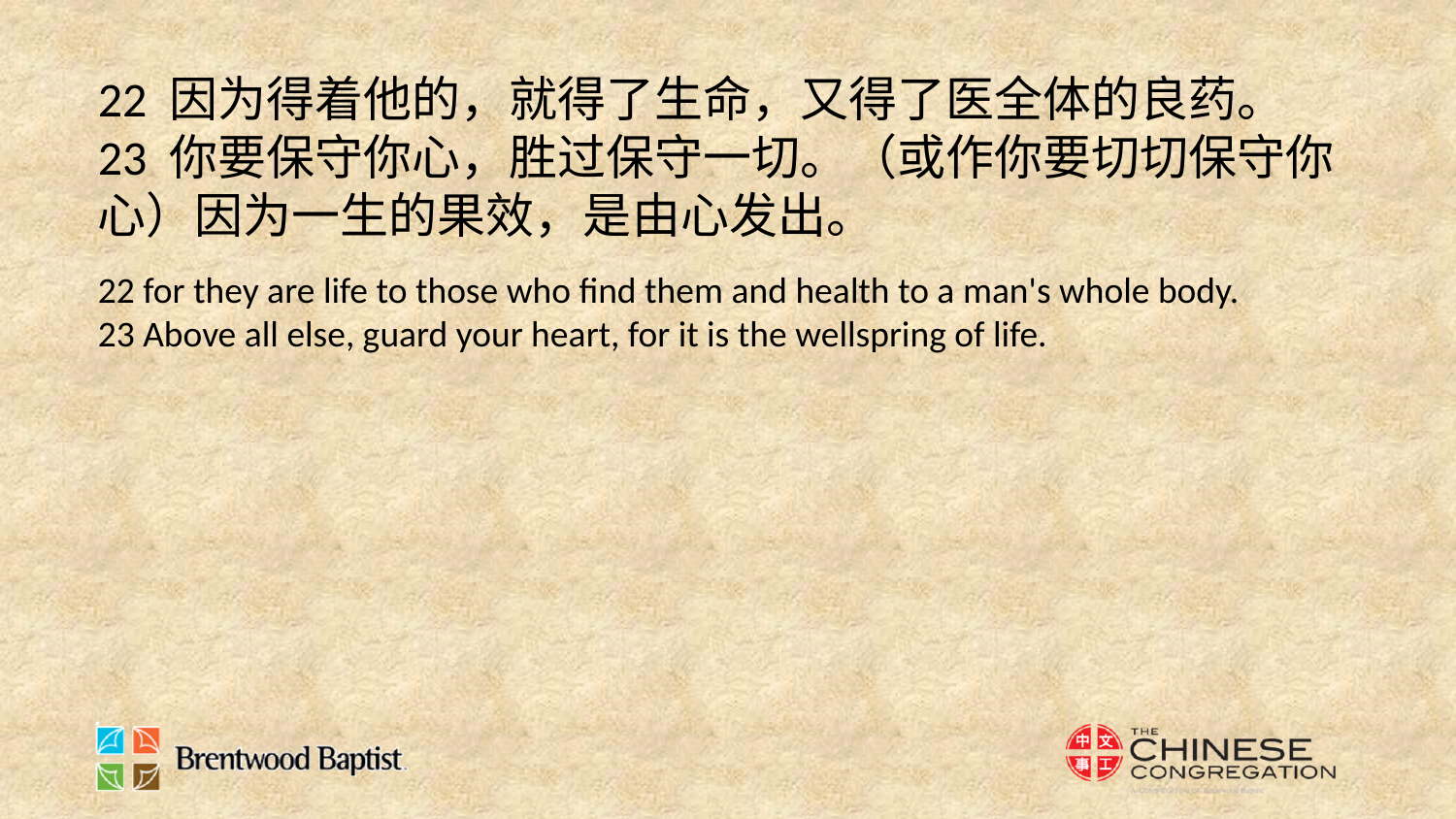

22 因为得着他的，就得了生命，又得了医全体的良药。
23 你要保守你心，胜过保守一切。（或作你要切切保守你心）因为一生的果效，是由心发出。

22 for they are life to those who find them and health to a man's whole body.
23 Above all else, guard your heart, for it is the wellspring of life.